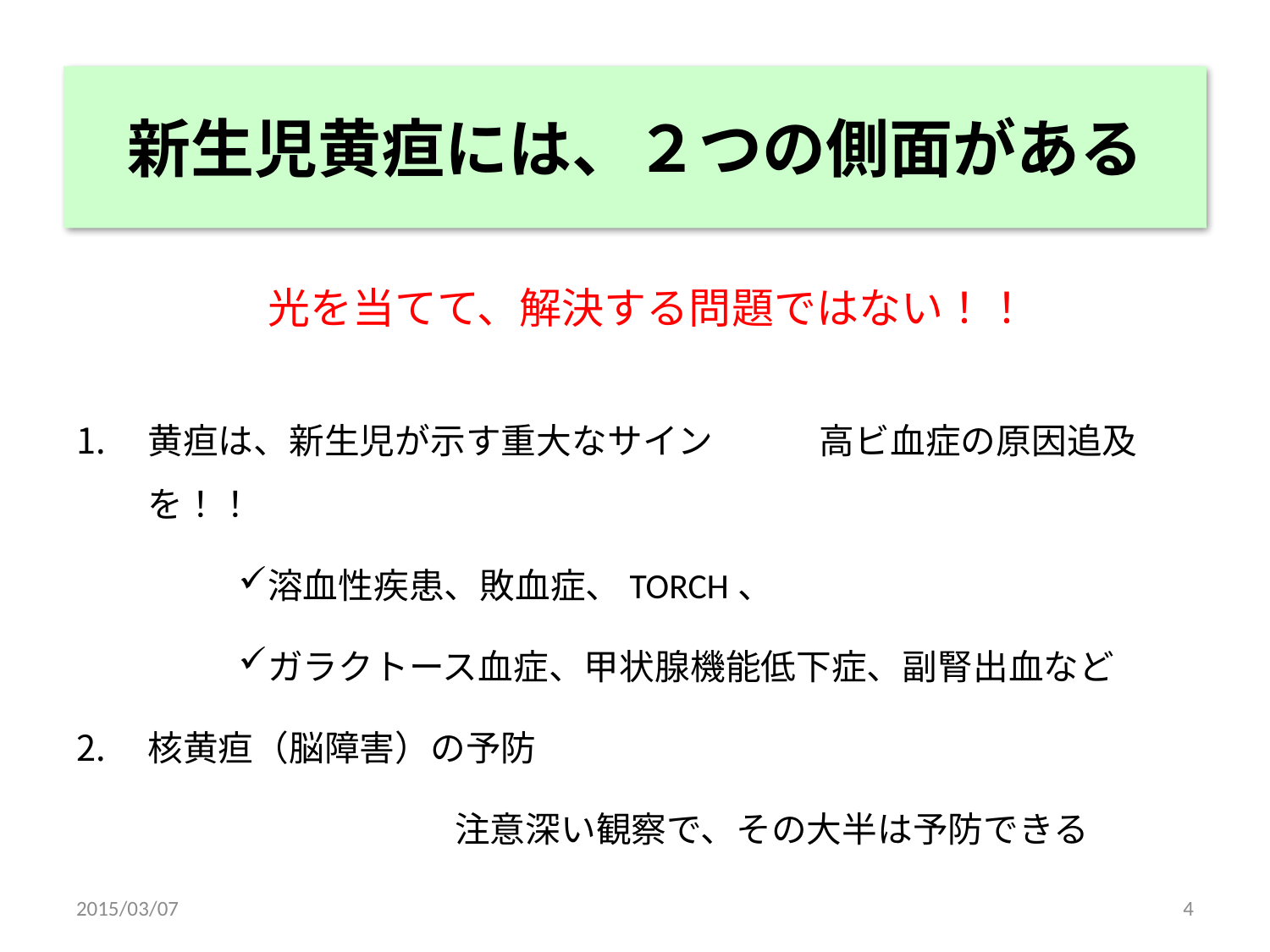

# 新生児黄疸には、２つの側面がある
　　光を当てて、解決する問題ではない！！
黄疸は、新生児が示す重大なサイン　　　高ビ血症の原因追及を！！
溶血性疾患、敗血症、TORCH、
ガラクトース血症、甲状腺機能低下症、副腎出血など
核黄疸（脳障害）の予防
		注意深い観察で、その大半は予防できる

2015/03/07
4